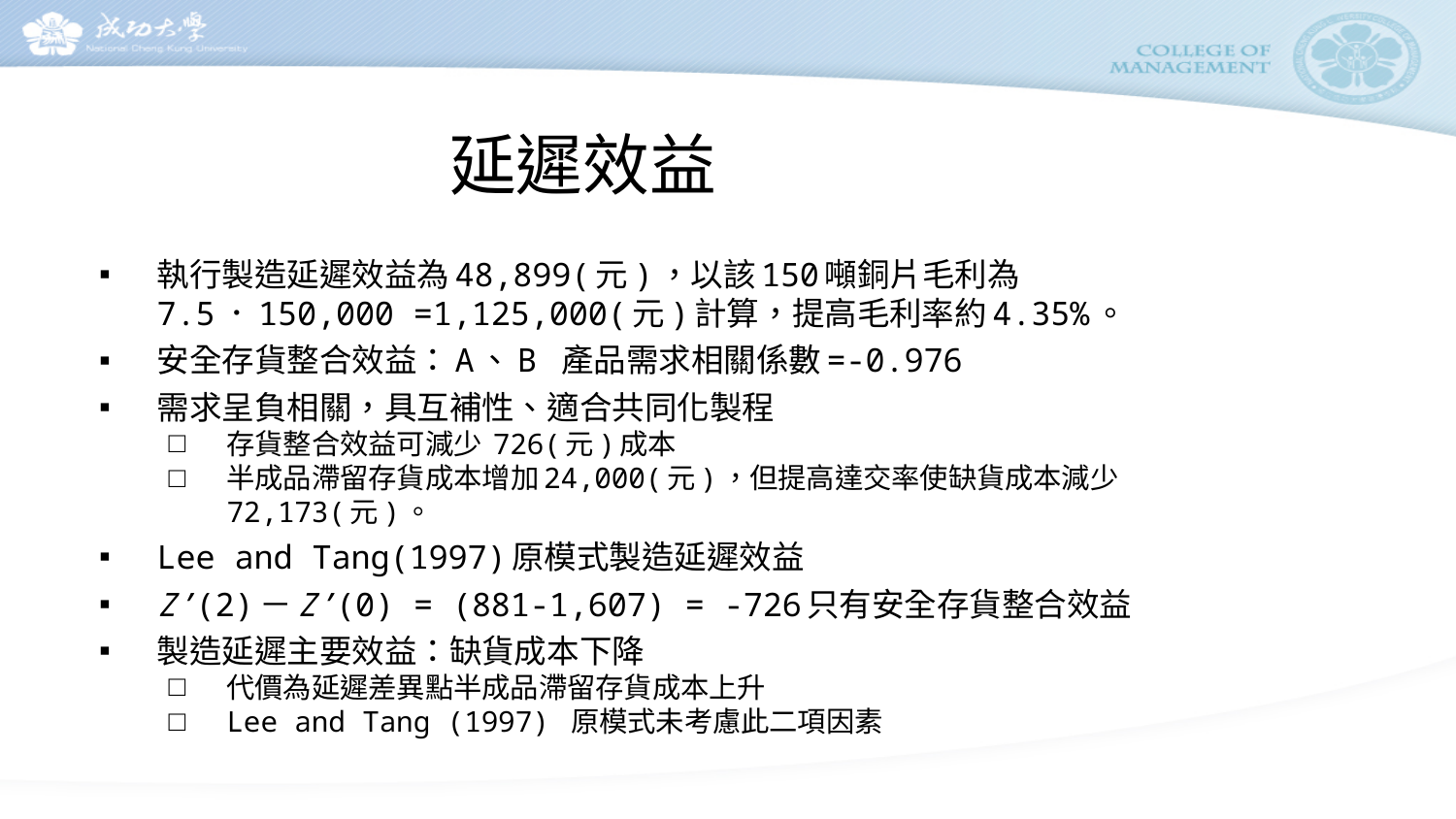

# 延遲效益
執行製造延遲效益為48,899(元)，以該150噸銅片毛利為 7.5．150,000 =1,125,000(元)計算，提高毛利率約4.35%。
安全存貨整合效益：A、B 產品需求相關係數=-0.976
需求呈負相關，具互補性、適合共同化製程
存貨整合效益可減少 726(元)成本
半成品滯留存貨成本增加24,000(元)，但提高達交率使缺貨成本減少72,173(元)。
Lee and Tang(1997)原模式製造延遲效益
Z’(2)－Z’(0) = (881-1,607) = -726只有安全存貨整合效益
製造延遲主要效益：缺貨成本下降
代價為延遲差異點半成品滯留存貨成本上升
Lee and Tang (1997) 原模式未考慮此二項因素
20